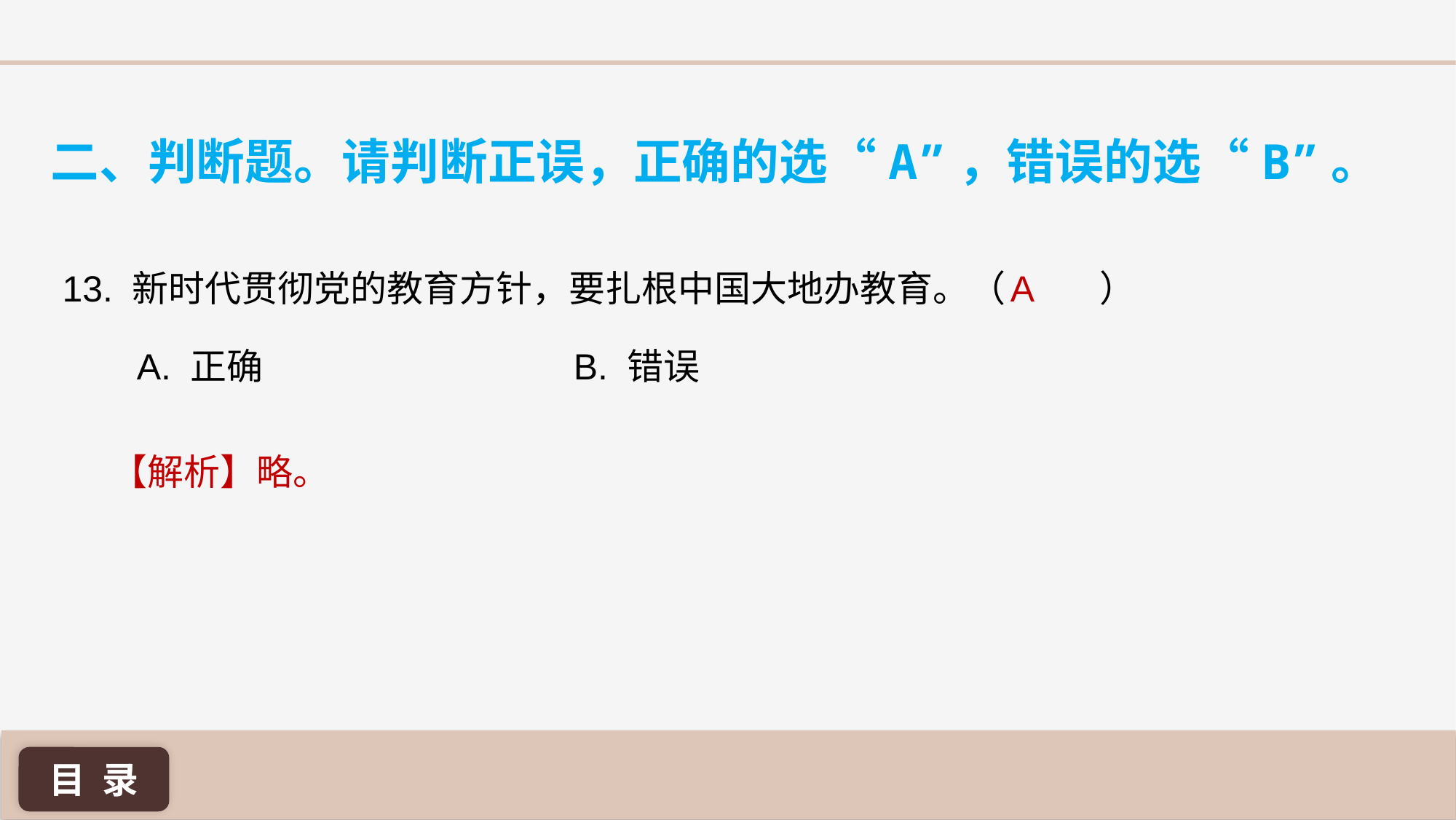

二、判断题。请判断正误，正确的选“A”，错误的选“B”。
A
13. 新时代贯彻党的教育方针，要扎根中国大地办教育。（ 	）
A. 正确 			B. 错误
【解析】略。